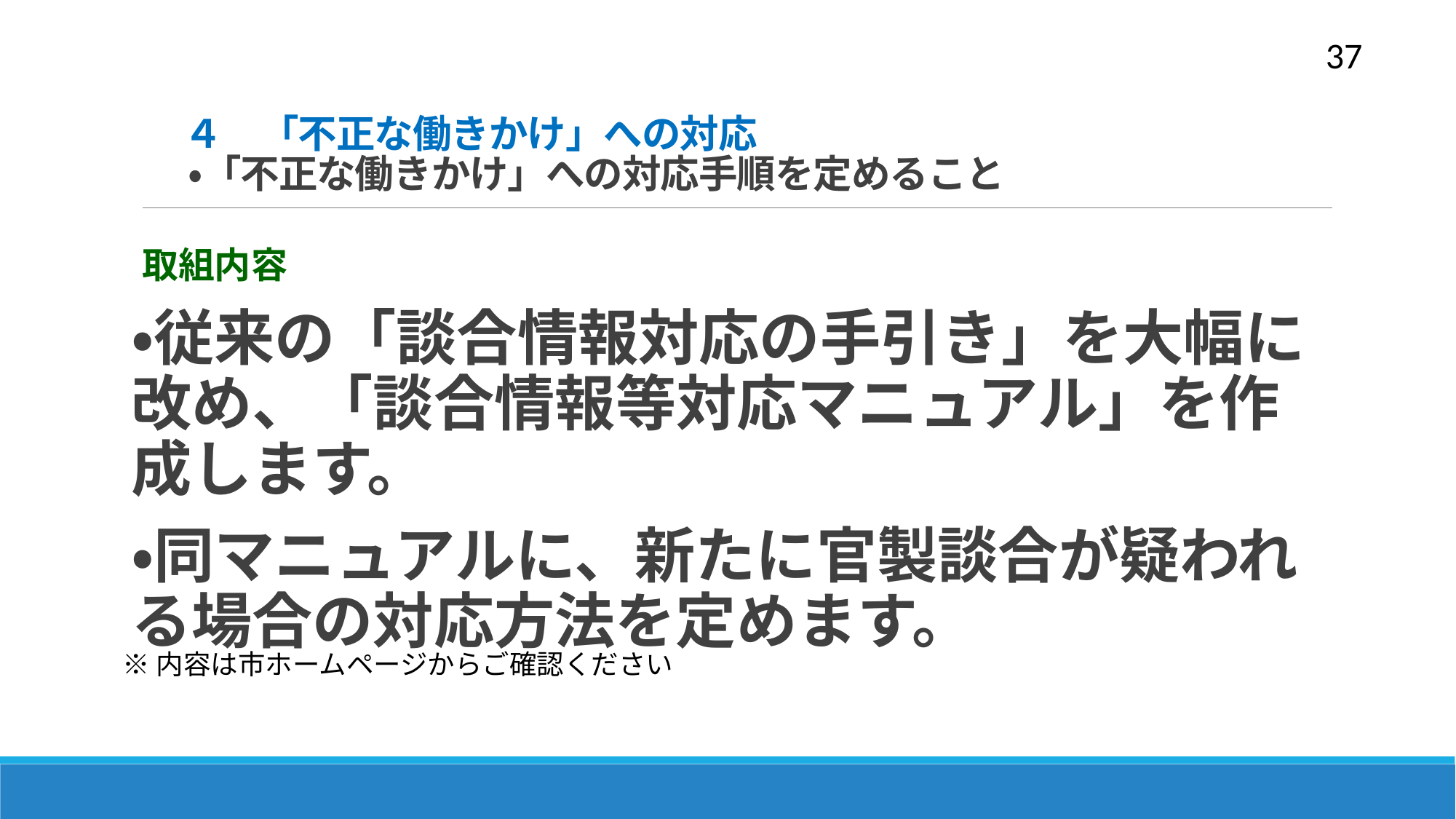

37
# ４　「不正な働きかけ」への対応 　　・「不正な働きかけ」への対応手順を定めること
取組内容
・従来の「談合情報対応の手引き」を大幅に改め、「談合情報等対応マニュアル」を作成します。
・同マニュアルに、新たに官製談合が疑われる場合の対応方法を定めます。
※内容は市ホームページからご確認ください